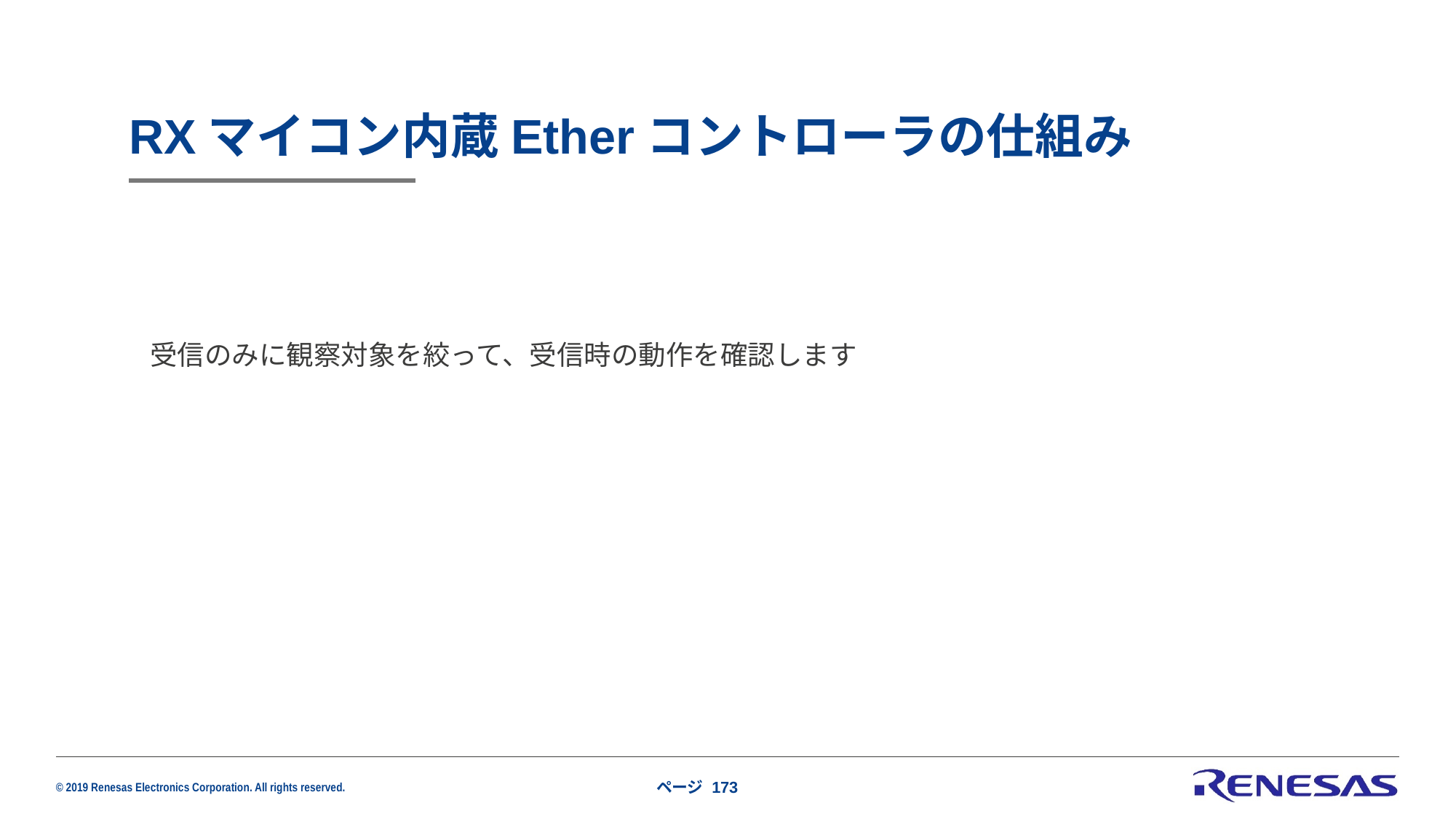

# RXマイコン内蔵Etherコントローラの仕組み
受信のみに観察対象を絞って、受信時の動作を確認します
ページ 173